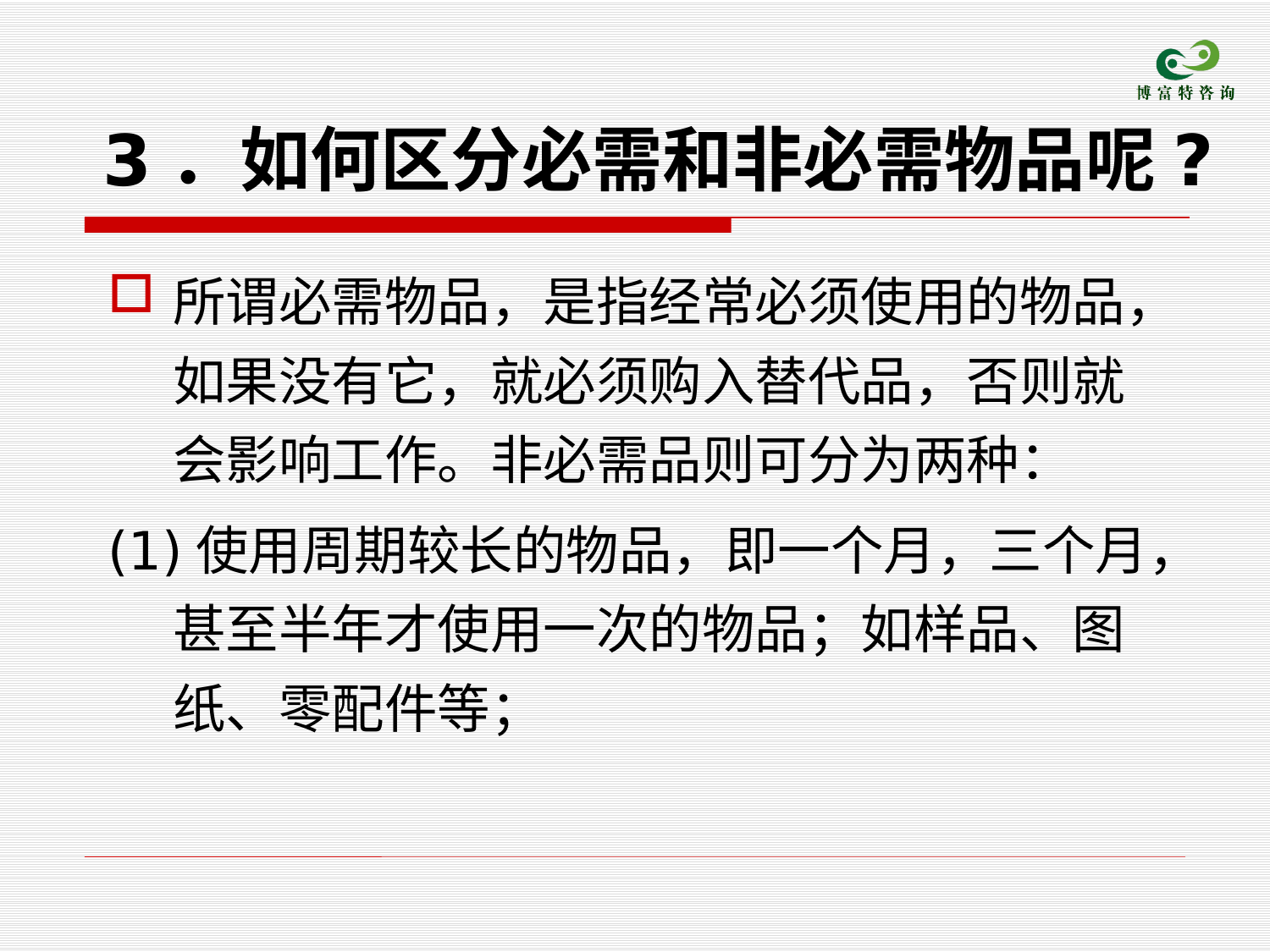

3．如何区分必需和非必需物品呢?
所谓必需物品，是指经常必须使用的物品，如果没有它，就必须购入替代品，否则就会影响工作。非必需品则可分为两种：
(1)使用周期较长的物品，即一个月，三个月，甚至半年才使用一次的物品；如样品、图纸、零配件等；
102